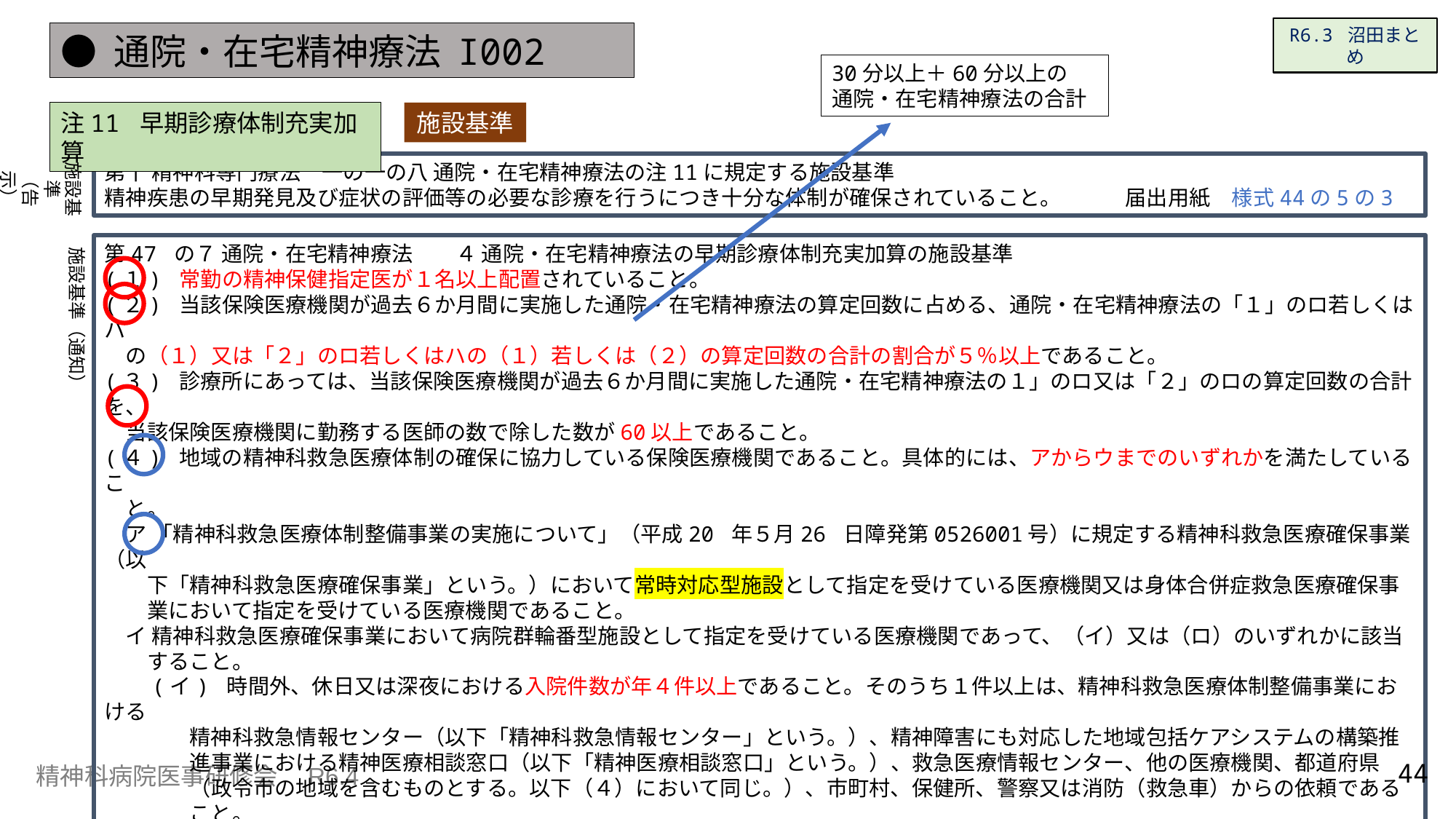

R6.3 沼田まとめ
● 通院・在宅精神療法 I002
30分以上＋60分以上の
通院・在宅精神療法の合計
注11 早期診療体制充実加算
施設基準
施設基準
（告示）
第十 精神科専門療法　一の一の八 通院・在宅精神療法の注11に規定する施設基準
精神疾患の早期発見及び症状の評価等の必要な診療を行うにつき十分な体制が確保されていること。　　　届出用紙　様式44の5の3
施設基準（通知）
第47 の７ 通院・在宅精神療法　　４ 通院・在宅精神療法の早期診療体制充実加算の施設基準
(１) 常勤の精神保健指定医が１名以上配置されていること。
(２) 当該保険医療機関が過去６か月間に実施した通院・在宅精神療法の算定回数に占める、通院・在宅精神療法の「１」のロ若しくはハ
　の（１）又は「２」のロ若しくはハの（１）若しくは（２）の算定回数の合計の割合が５％以上であること。
(３) 診療所にあっては、当該保険医療機関が過去６か月間に実施した通院・在宅精神療法の１」のロ又は「２」のロの算定回数の合計を、
　当該保険医療機関に勤務する医師の数で除した数が60以上であること。
(４) 地域の精神科救急医療体制の確保に協力している保険医療機関であること。具体的には、アからウまでのいずれかを満たしているこ
　と。
　ア 「精神科救急医療体制整備事業の実施について」（平成20 年５月26 日障発第0526001号）に規定する精神科救急医療確保事業（以
　　下「精神科救急医療確保事業」という。）において常時対応型施設として指定を受けている医療機関又は身体合併症救急医療確保事
　　業において指定を受けている医療機関であること。
　イ 精神科救急医療確保事業において病院群輪番型施設として指定を受けている医療機関であって、（イ）又は（ロ）のいずれかに該当
　　すること。
　　(イ) 時間外、休日又は深夜における入院件数が年４件以上であること。そのうち１件以上は、精神科救急医療体制整備事業における
　　　　精神科救急情報センター（以下「精神科救急情報センター」という。）、精神障害にも対応した地域包括ケアシステムの構築推
　　　　進事業における精神医療相談窓口（以下「精神医療相談窓口」という。）、救急医療情報センター、他の医療機関、都道府県
　　　　（政令市の地域を含むものとする。以下（４）において同じ。）、市町村、保健所、警察又は消防（救急車）からの依頼である
　　　　こと。
　　(ロ) 時間外、休日又は深夜における外来対応件数が年10 件以上であること。なお、精神科救急情報センター、精神医療相談窓口、
　　　　救急医療情報センター、他の医療機関、都道府県、市町村、保健所、警察又は消防（救急車）等からの依頼の場合は、日中の対
　　　　応であっても件数に含む。

44